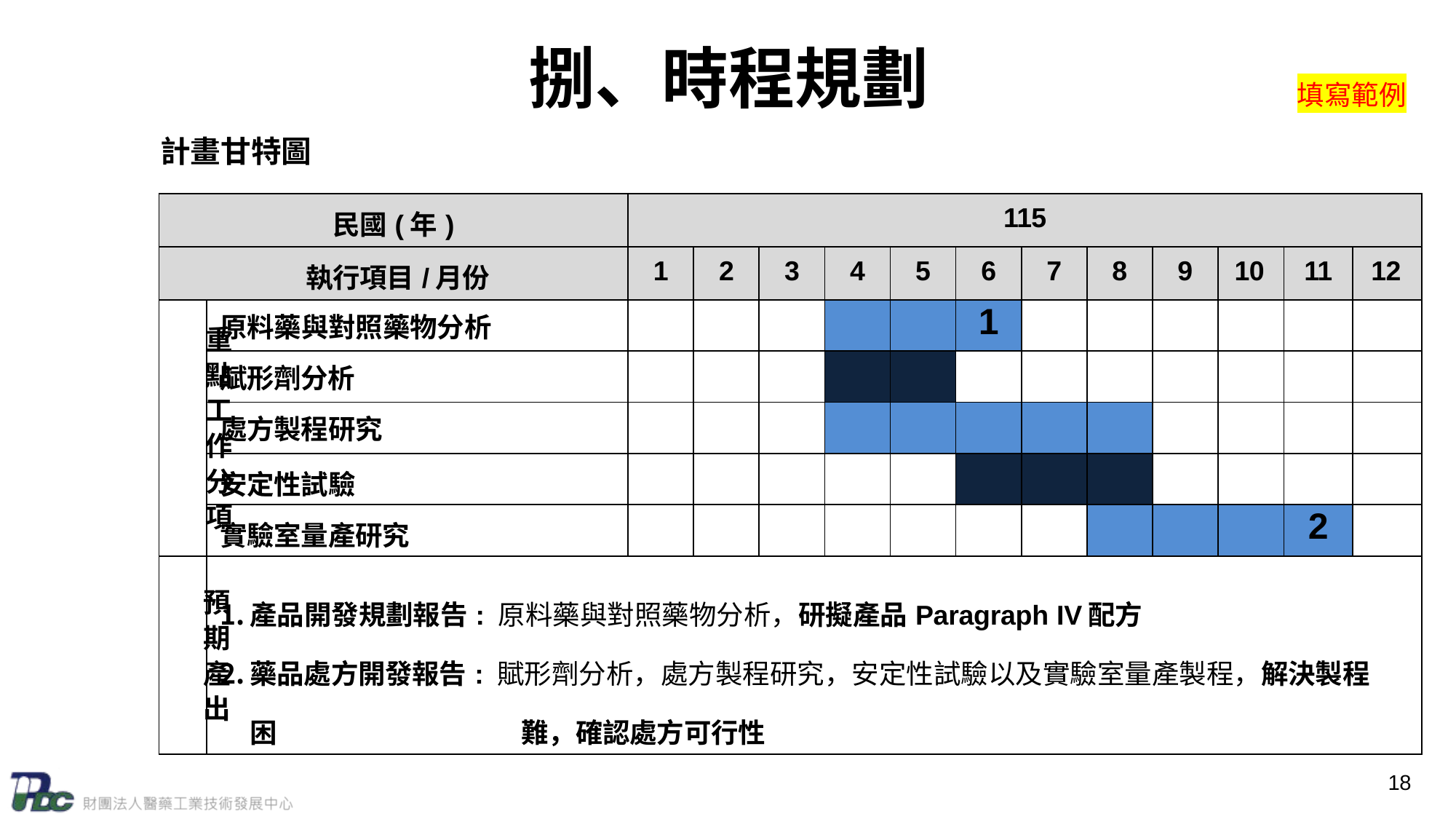

# 捌、時程規劃
填寫範例
計畫甘特圖
| 民國(年) |  | 115 |  |  |  |  |  |  |  |  |  |  |  |
| --- | --- | --- | --- | --- | --- | --- | --- | --- | --- | --- | --- | --- | --- |
| 執行項目/月份 |  | 1 | 2 | 3 | 4 | 5 | 6 | 7 | 8 | 9 | 10 | 11 | 12 |
| 重點工作分項 | 原料藥與對照藥物分析 |  |  |  |  |  | 1 |  |  |  |  |  |  |
|  | 賦形劑分析 |  |  |  |  |  |  |  |  |  |  |  |  |
|  | 處方製程研究 |  |  |  |  |  |  |  |  |  |  |  |  |
|  | 安定性試驗 |  |  |  |  |  |  |  |  |  |  |  |  |
|  | 實驗室量產研究 |  |  |  |  |  |  |  |  |  |  | 2 |  |
| 預期產出 | 產品開發規劃報告: 原料藥與對照藥物分析，研擬產品Paragraph IV配方 藥品處方開發報告: 賦形劑分析，處方製程研究，安定性試驗以及實驗室量產製程，解決製程困 難，確認處方可行性 |  |  |  |  |  |  |  |  |  |  |  |  |
18